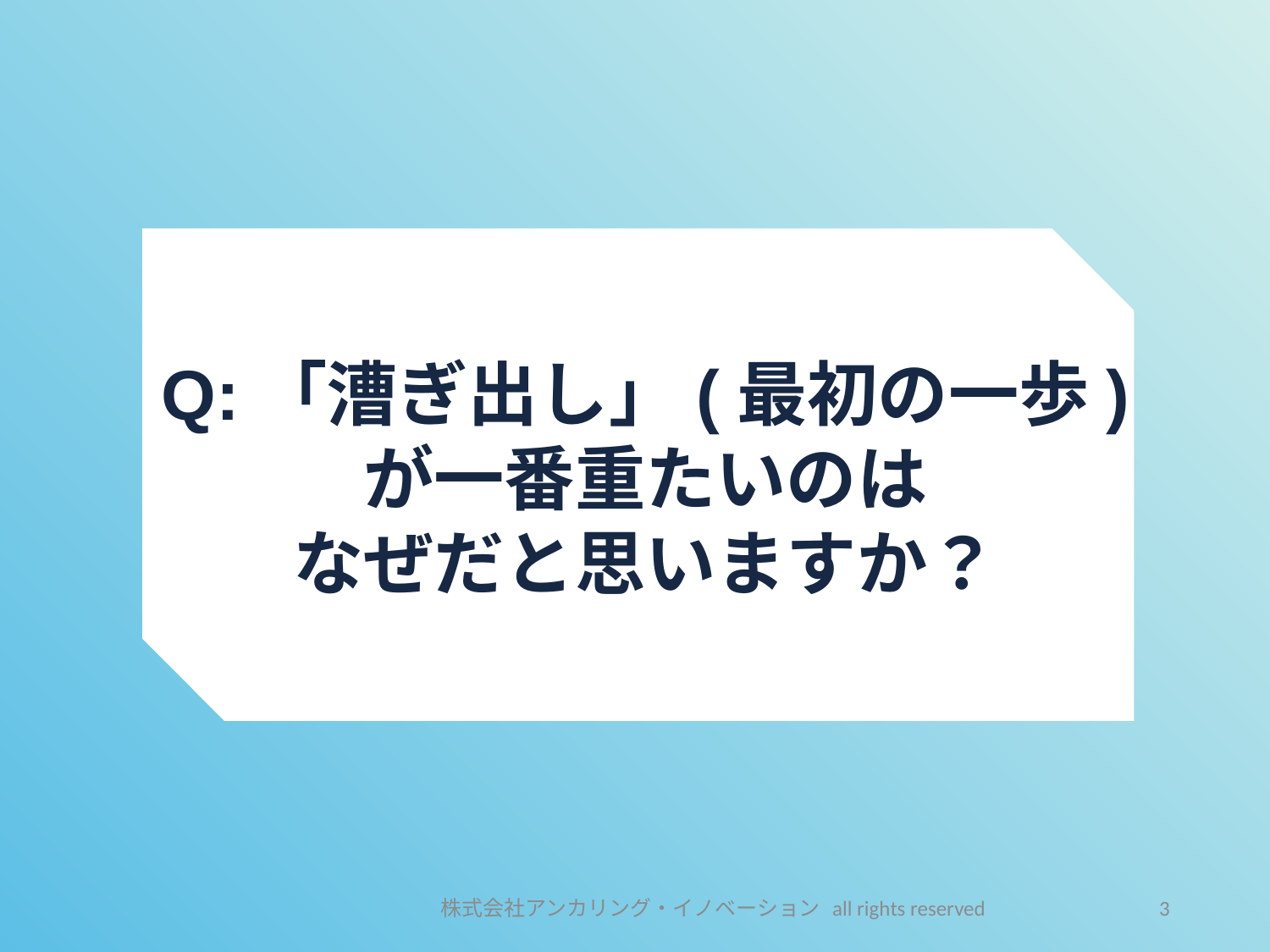

Q:「漕ぎ出し」(最初の一歩)
が一番重たいのは
なぜだと思いますか？
株式会社アンカリング・イノベーション all rights reserved
3